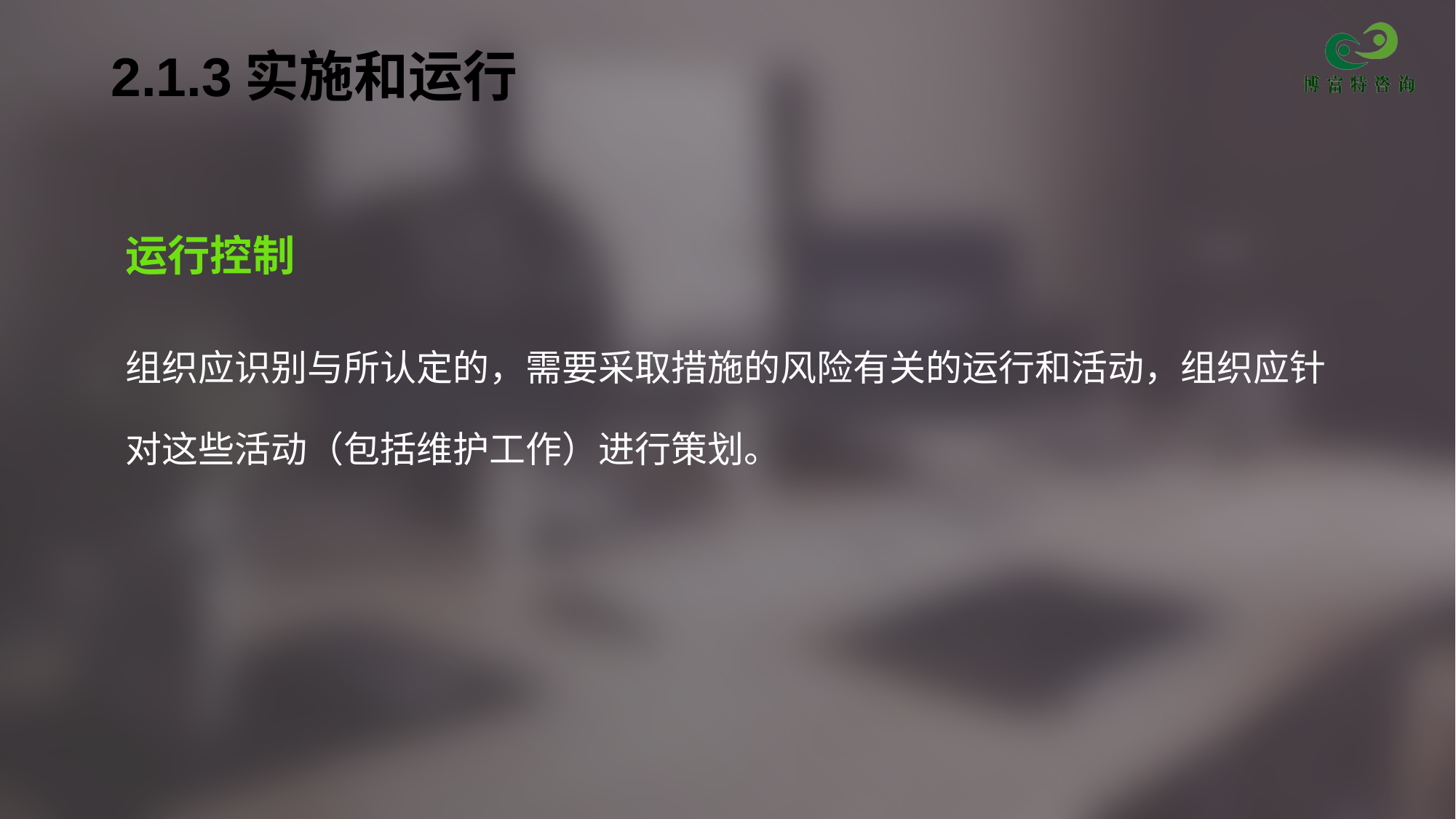

# 2.1.3实施和运行
运行控制

组织应识别与所认定的，需要采取措施的风险有关的运行和活动，组织应针
对这些活动（包括维护工作）进行策划。